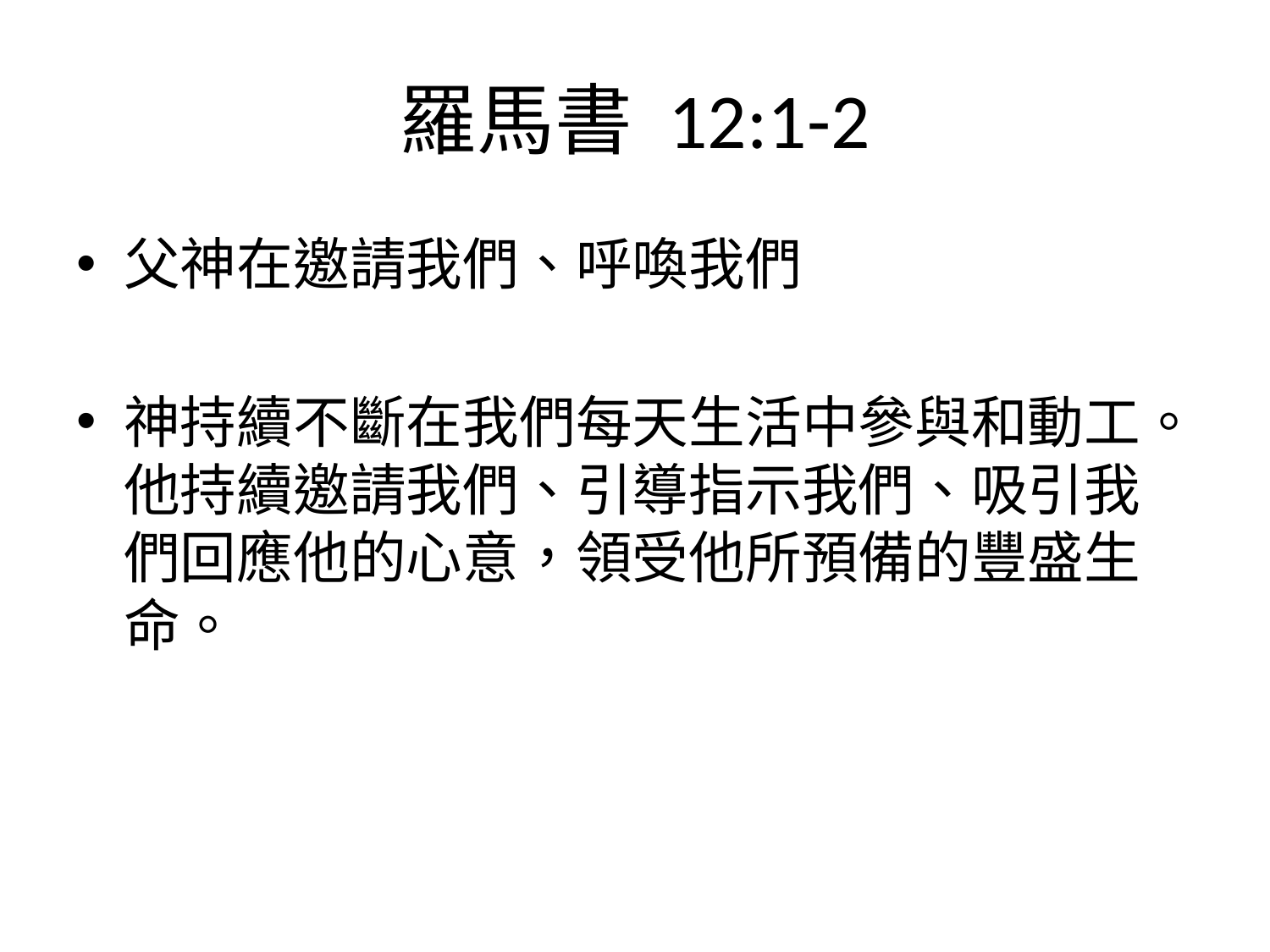

# 羅馬書 12:1-2
父神在邀請我們、呼喚我們

神持續不斷在我們每天生活中參與和動工。他持續邀請我們、引導指示我們、吸引我們回應他的心意，領受他所預備的豐盛生命。